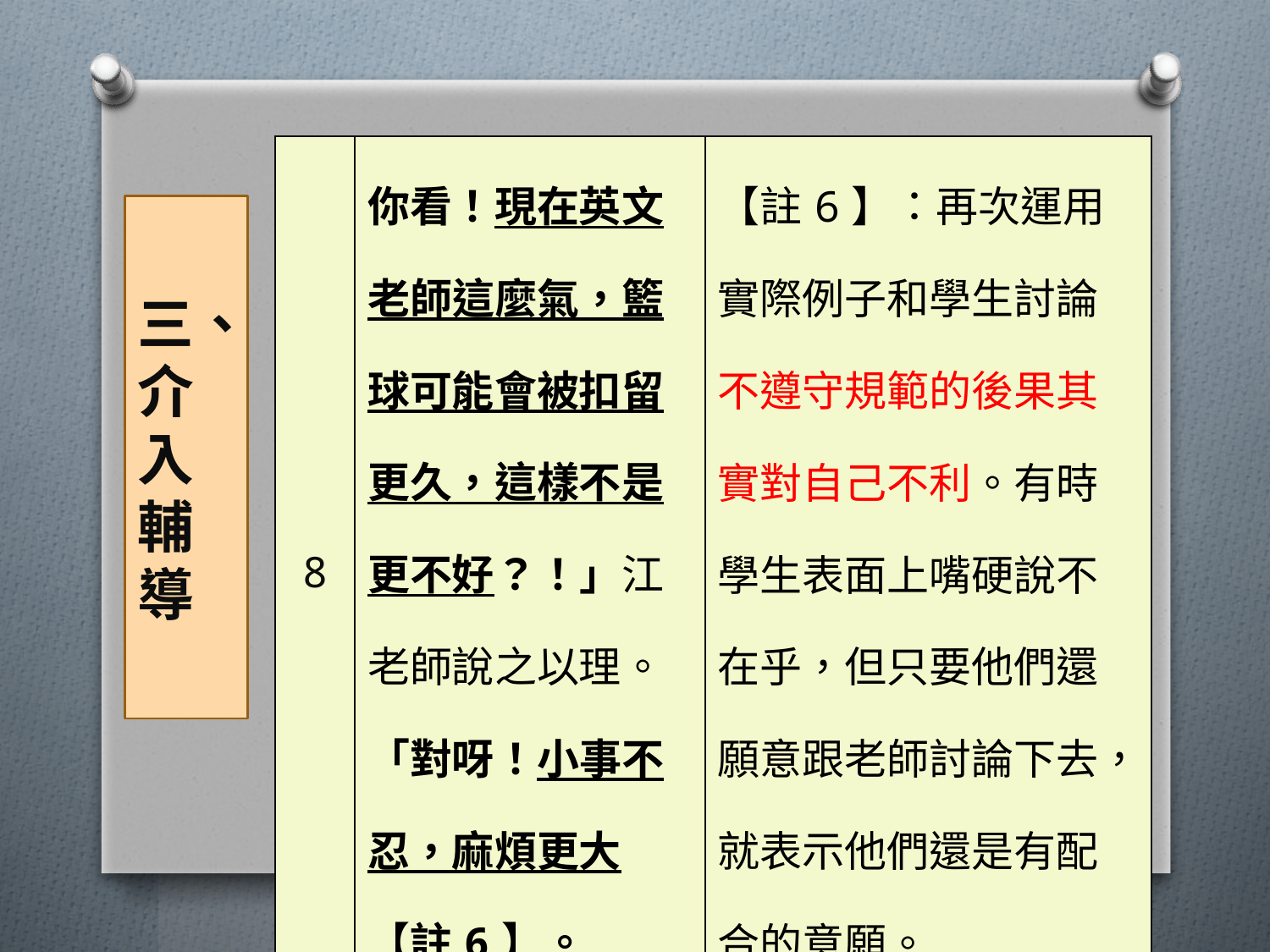

| 8 | 你看！現在英文老師這麼氣，籃球可能會被扣留更久，這樣不是更不好？！」江老師說之以理。「對呀！小事不忍，麻煩更大【註6】。 | 【註6】：再次運用實際例子和學生討論不遵守規範的後果其實對自己不利。有時學生表面上嘴硬說不在乎，但只要他們還願意跟老師討論下去，就表示他們還是有配合的意願。 |
| --- | --- | --- |
# 三、介入輔導